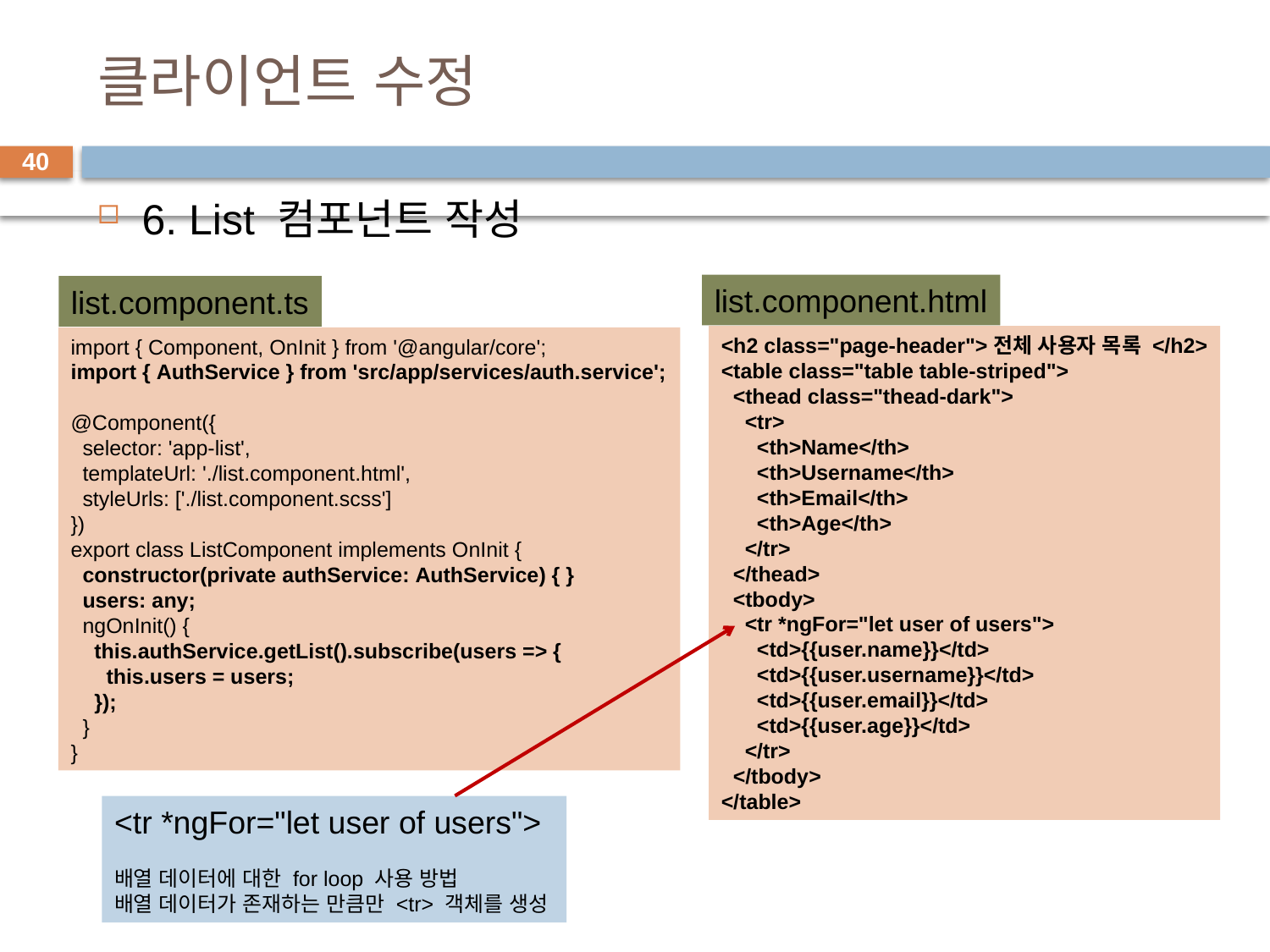

# 클라이언트 수정
40
6. List 컴포넌트 작성
list.component.html
list.component.ts
<h2 class="page-header">전체 사용자 목록 </h2>
<table class="table table-striped">
  <thead class="thead-dark">
    <tr>
      <th>Name</th>
      <th>Username</th>
      <th>Email</th>
      <th>Age</th>
    </tr>
  </thead>
  <tbody>
    <tr *ngFor="let user of users">
      <td>{{user.name}}</td>
      <td>{{user.username}}</td>
      <td>{{user.email}}</td>
      <td>{{user.age}}</td>
    </tr>
  </tbody>
</table>
import { Component, OnInit } from '@angular/core';
import { AuthService } from 'src/app/services/auth.service';
@Component({
  selector: 'app-list',
  templateUrl: './list.component.html',
  styleUrls: ['./list.component.scss']
})
export class ListComponent implements OnInit {
  constructor(private authService: AuthService) { }
  users: any;
  ngOnInit() {
    this.authService.getList().subscribe(users => {
      this.users = users;
    });
  }
}
<tr *ngFor="let user of users">

배열 데이터에 대한 for loop 사용 방법
배열 데이터가 존재하는 만큼만 <tr> 객체를 생성